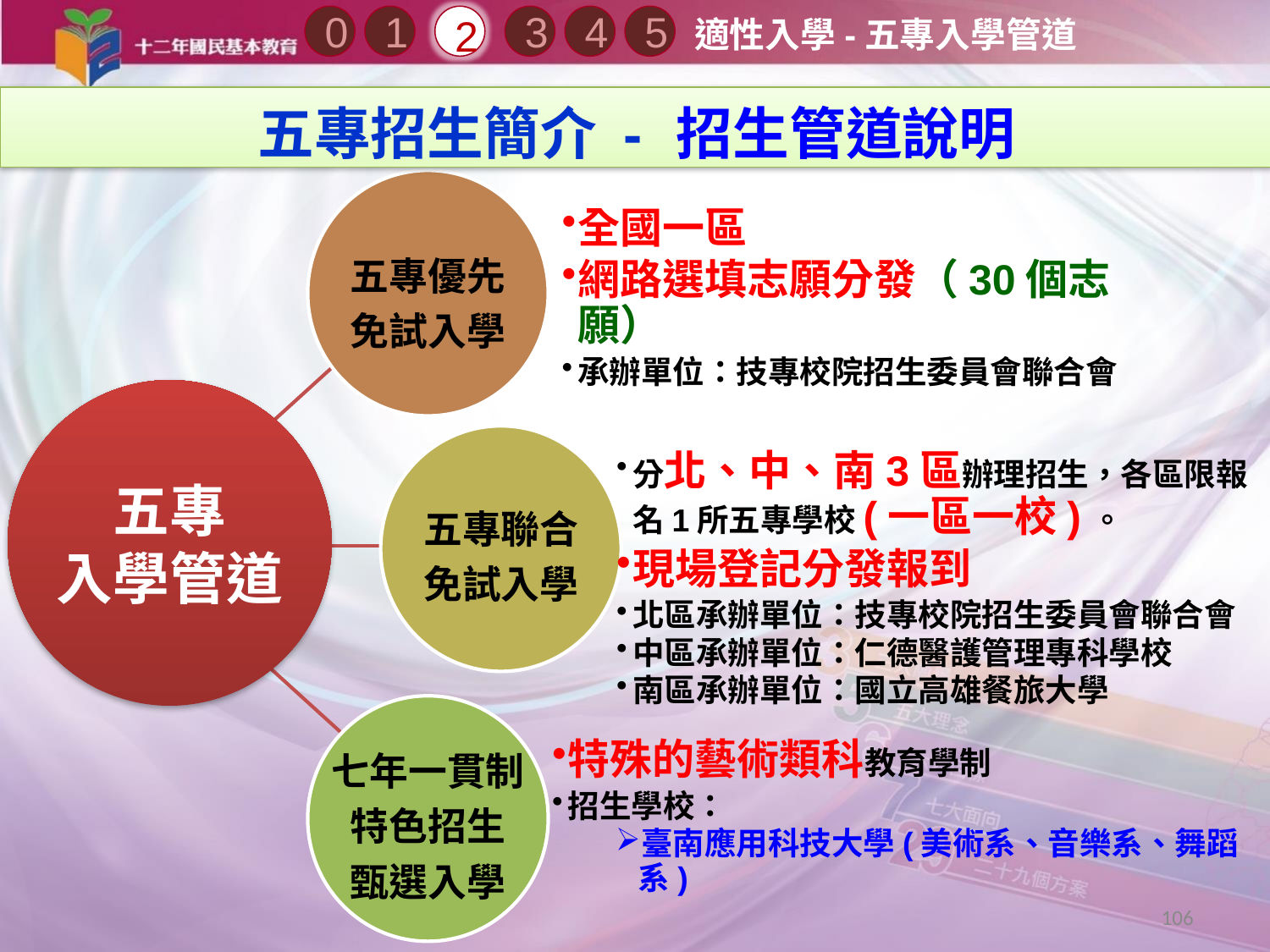

0
2
3
1
4
5
適性入學-五專入學管道
五專招生簡介 - 招生管道說明
五專優先
免試入學
全國一區
網路選填志願分發（30個志願）
承辦單位：技專校院招生委員會聯合會
五專
入學管道

五專聯合
免試入學
分北、中、南3區辦理招生，各區限報名1所五專學校(一區一校)。
現場登記分發報到
北區承辦單位：技專校院招生委員會聯合會
中區承辦單位：仁德醫護管理專科學校
南區承辦單位：國立高雄餐旅大學

七年一貫制
特色招生
甄選入學

特殊的藝術類科教育學制
招生學校：
臺南應用科技大學(美術系、音樂系、舞蹈系)
106